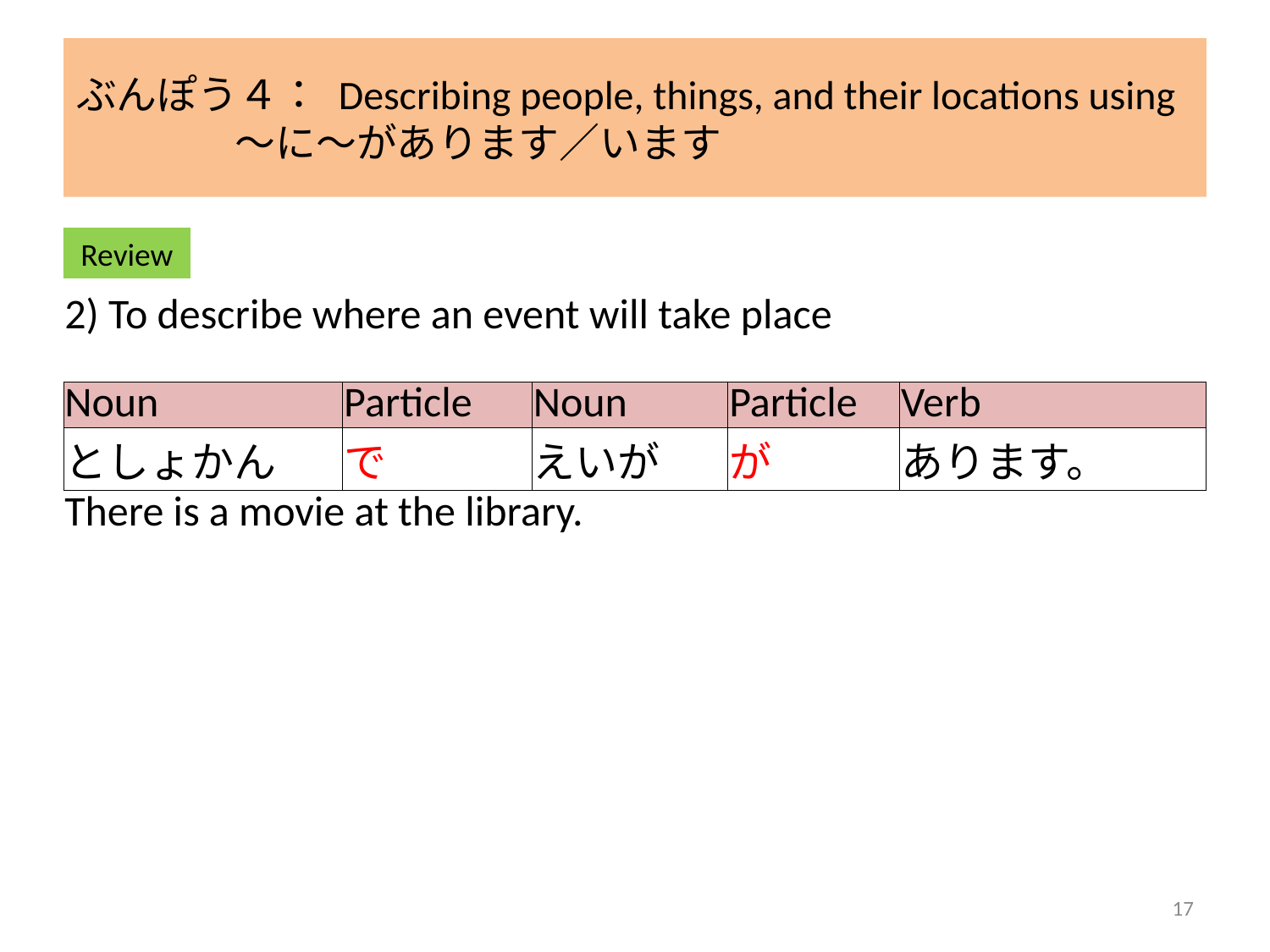

# ぶんぽう４： Describing people, things, and their locations using ～に～があります／います
Review
| 2) To describe where an event will take place |  |  |  |  |
| --- | --- | --- | --- | --- |
| Noun | Particle | Noun | Particle | Verb |
| としょかん | で | えいが | が | あります。 |
| There is a movie at the library. |  |  |  |  |
17